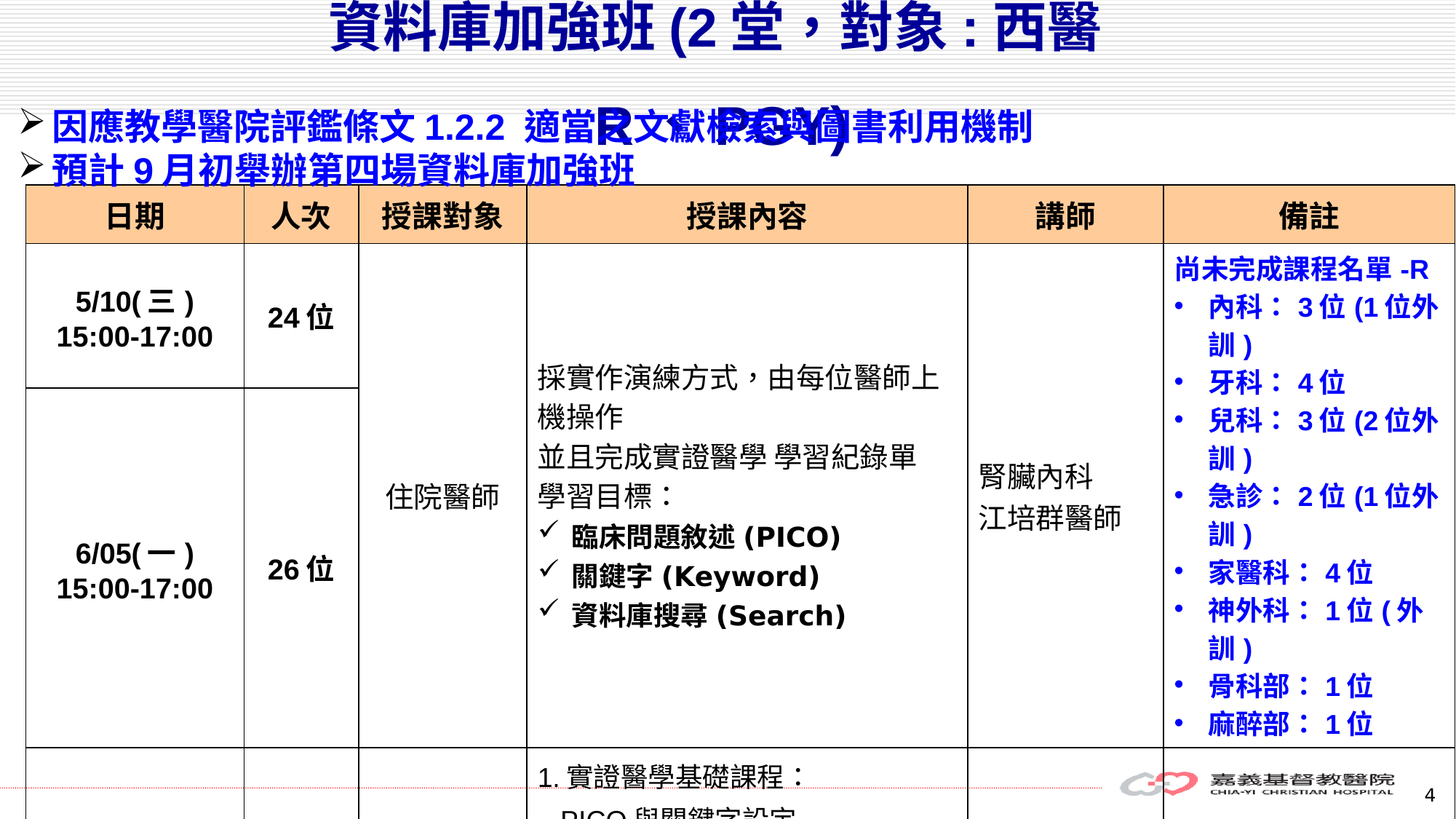

# 資料庫加強班(2堂，對象:西醫R、PGY)
因應教學醫院評鑑條文1.2.2 適當之文獻檢索與圖書利用機制
預計9月初舉辦第四場資料庫加強班
| 日期 | 人次 | 授課對象 | 授課內容 | 講師 | 備註 |
| --- | --- | --- | --- | --- | --- |
| 5/10(三) 15:00-17:00 | 24位 | 住院醫師 | 採實作演練方式，由每位醫師上機操作 並且完成實證醫學 學習紀錄單 學習目標： 臨床問題敘述(PICO) 關鍵字(Keyword) 資料庫搜尋(Search) | 腎臟內科 江培群醫師 | 尚未完成課程名單-R 內科：3位(1位外訓) 牙科：4位 兒科：3位(2位外訓) 急診：2位(1位外訓) 家醫科：4位 神外科：1位(外訓) 骨科部：1位 麻醉部：1位 |
| 6/05(一) 15:00-17:00 | 26位 |  |  |  |  |
| 6/27(二) 15:30-17:30 | 報名中 | PGY醫師 | 1.實證醫學基礎課程： PICO與關鍵字設定 2.資料庫搜尋技巧： Cochrane+JCR /PubMed 3.課後實作演練 | 急診部 江政穎醫師 |  |
4